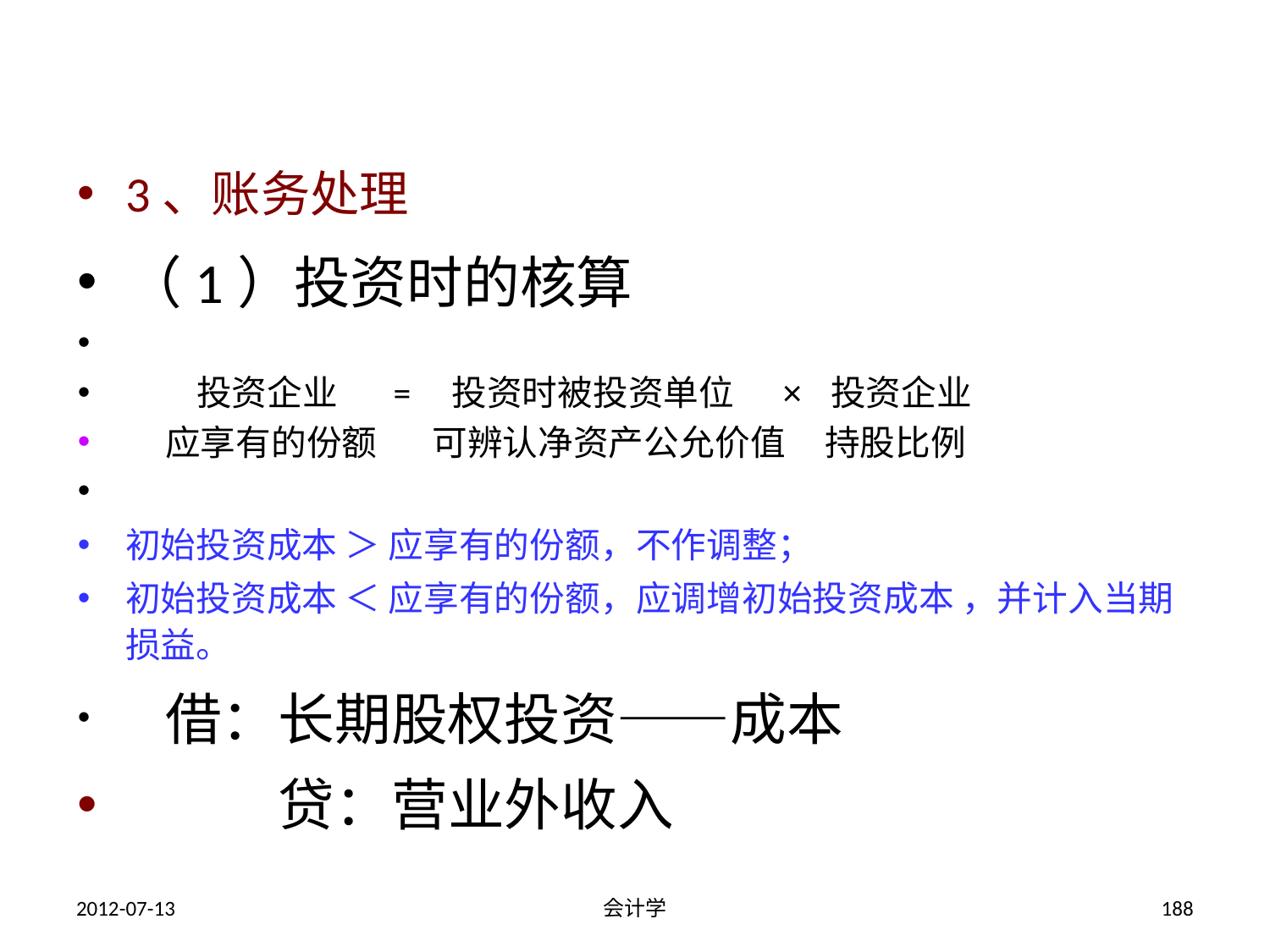

3、账务处理
（1）投资时的核算

        投资企业      =    投资时被投资单位     ×  投资企业
    应享有的份额       可辨认净资产公允价值     持股比例

初始投资成本 ＞ 应享有的份额，不作调整；
初始投资成本 ＜ 应享有的份额，应调增初始投资成本 ，并计入当期损益。
    借：长期股权投资——成本
           贷：营业外收入

2012-07-13
会计学
188